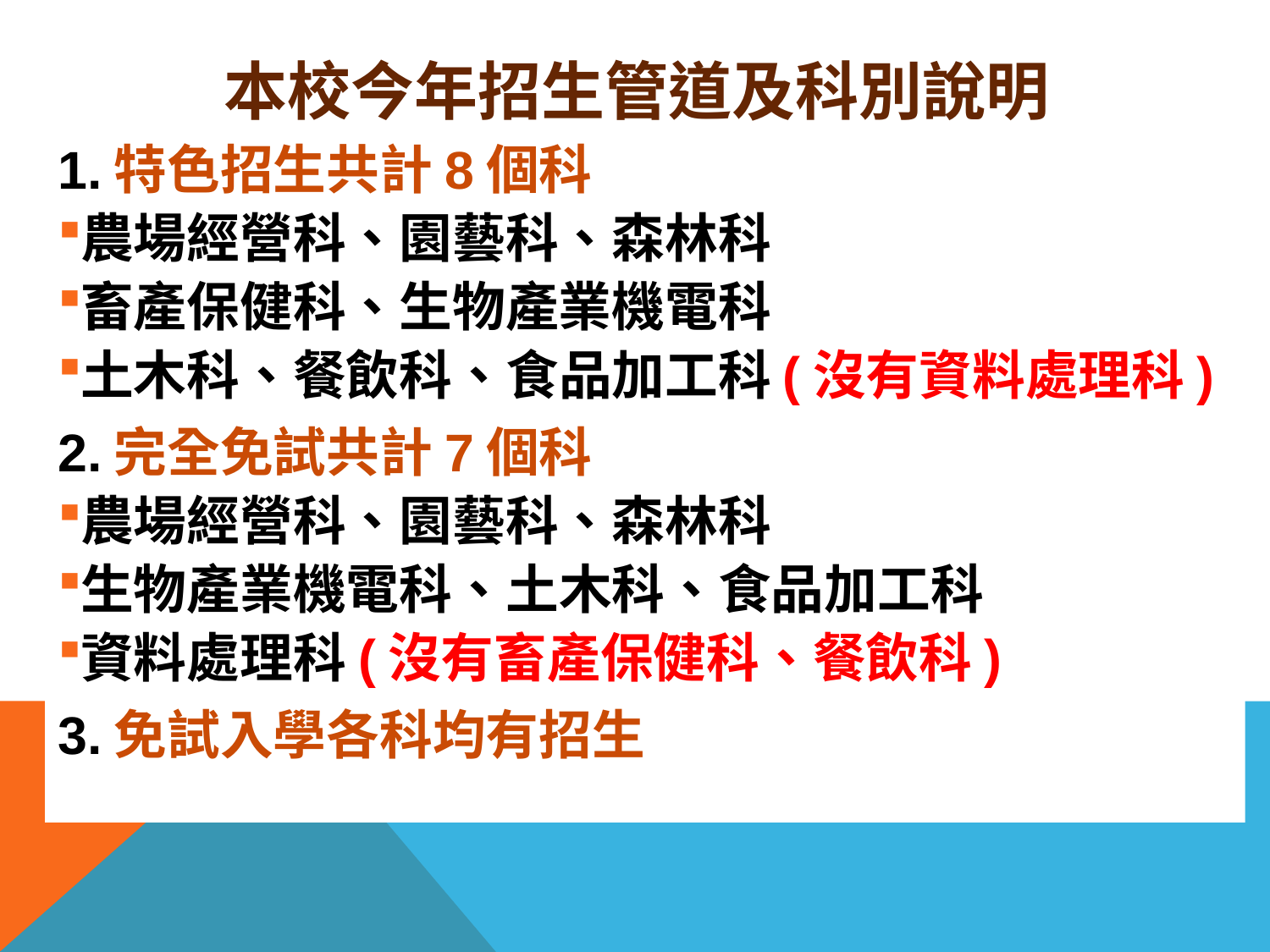

# 本校今年招生管道及科別說明
1.特色招生共計8個科
農場經營科、園藝科、森林科
畜產保健科、生物產業機電科
土木科、餐飲科、食品加工科(沒有資料處理科)
2.完全免試共計7個科
農場經營科、園藝科、森林科
生物產業機電科、土木科、食品加工科
資料處理科(沒有畜產保健科、餐飲科)
3.免試入學各科均有招生